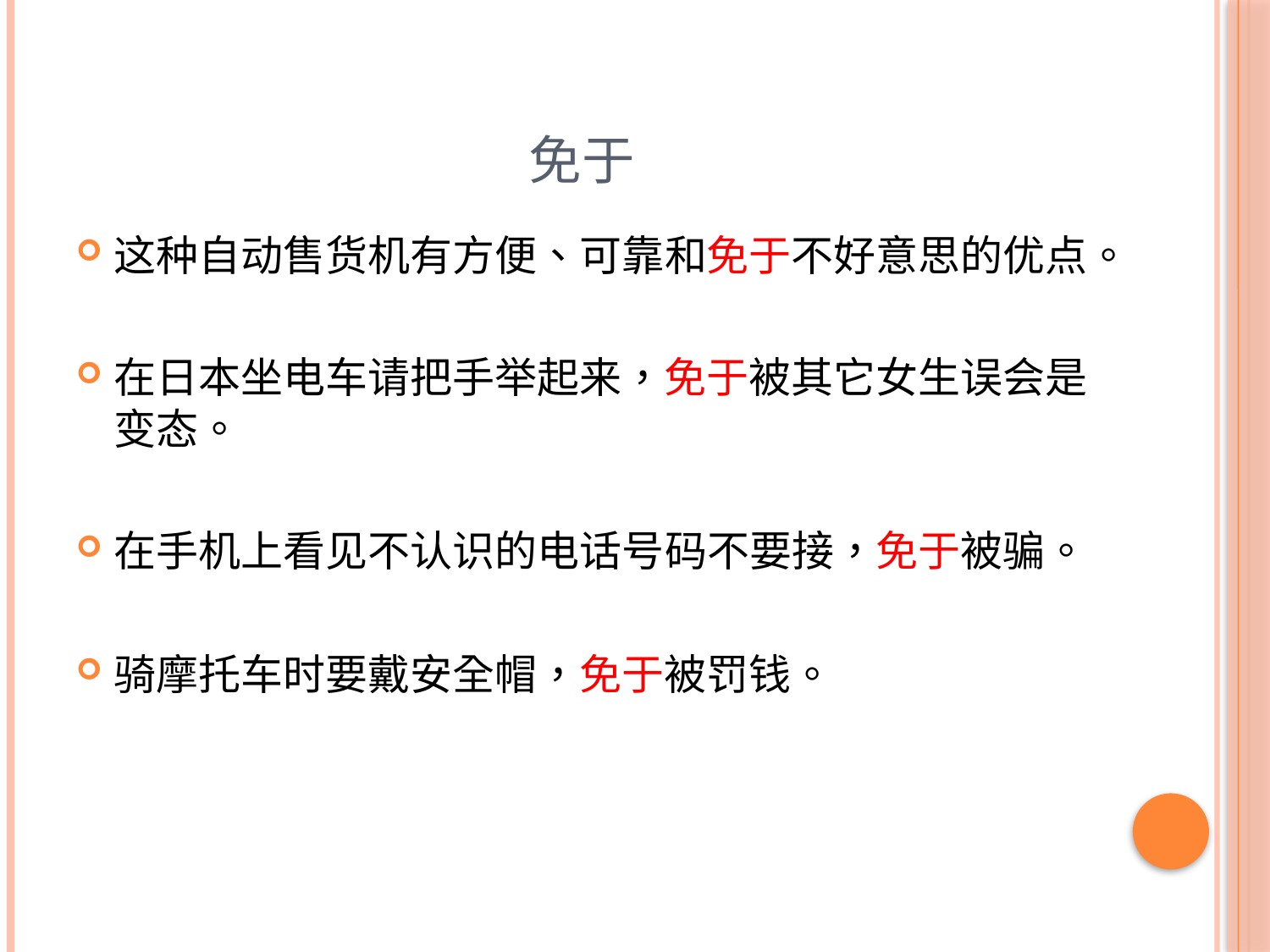

# 免于
这种自动售货机有方便、可靠和免于不好意思的优点。

在日本坐电车请把手举起来，免于被其它女生误会是变态。

在手机上看见不认识的电话号码不要接，免于被骗。

骑摩托车时要戴安全帽，免于被罚钱。